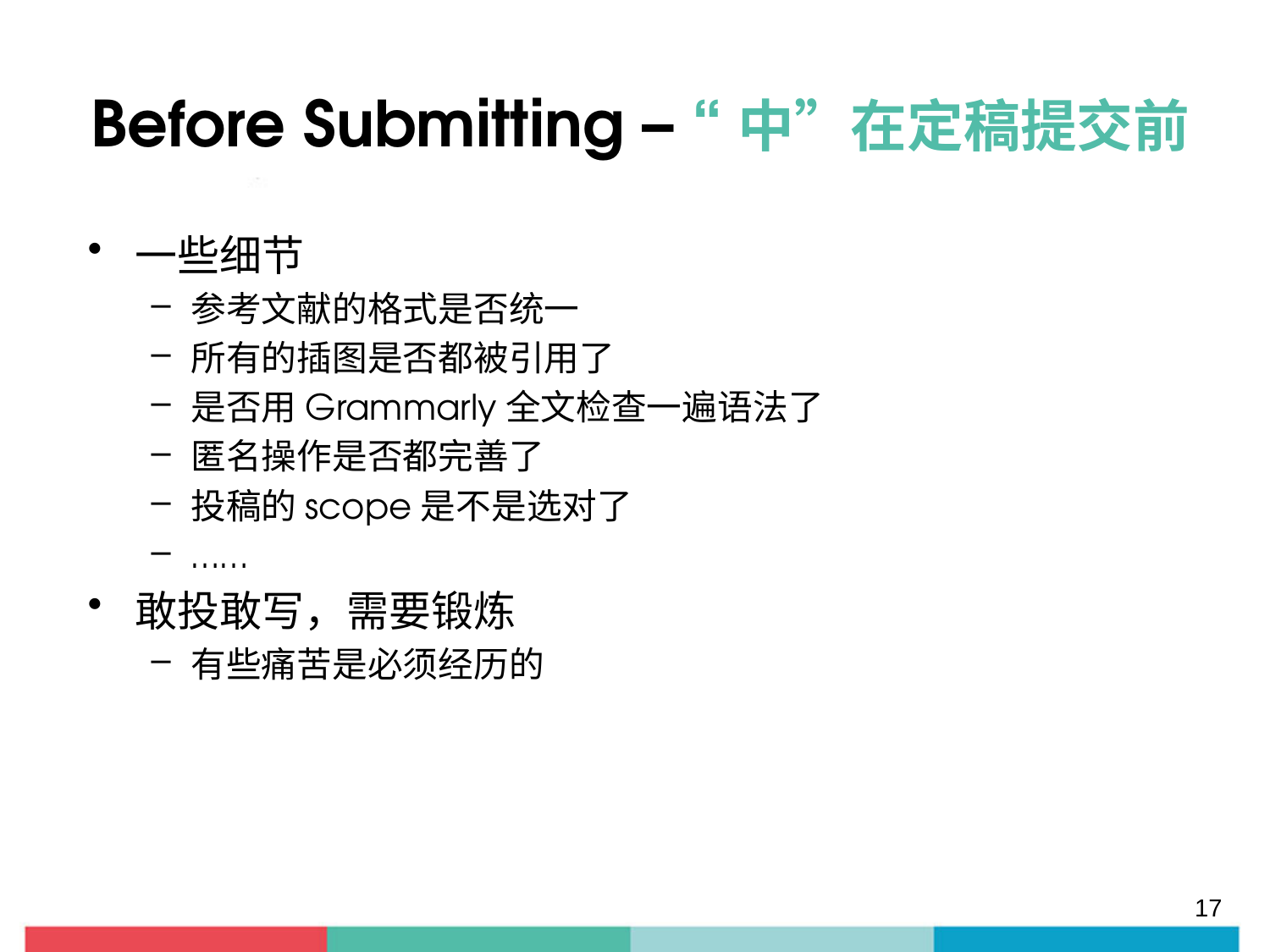

# Before Submitting – “中”在定稿提交前
一些细节
参考文献的格式是否统一
所有的插图是否都被引用了
是否用Grammarly全文检查一遍语法了
匿名操作是否都完善了
投稿的scope是不是选对了
……
敢投敢写，需要锻炼
有些痛苦是必须经历的
17